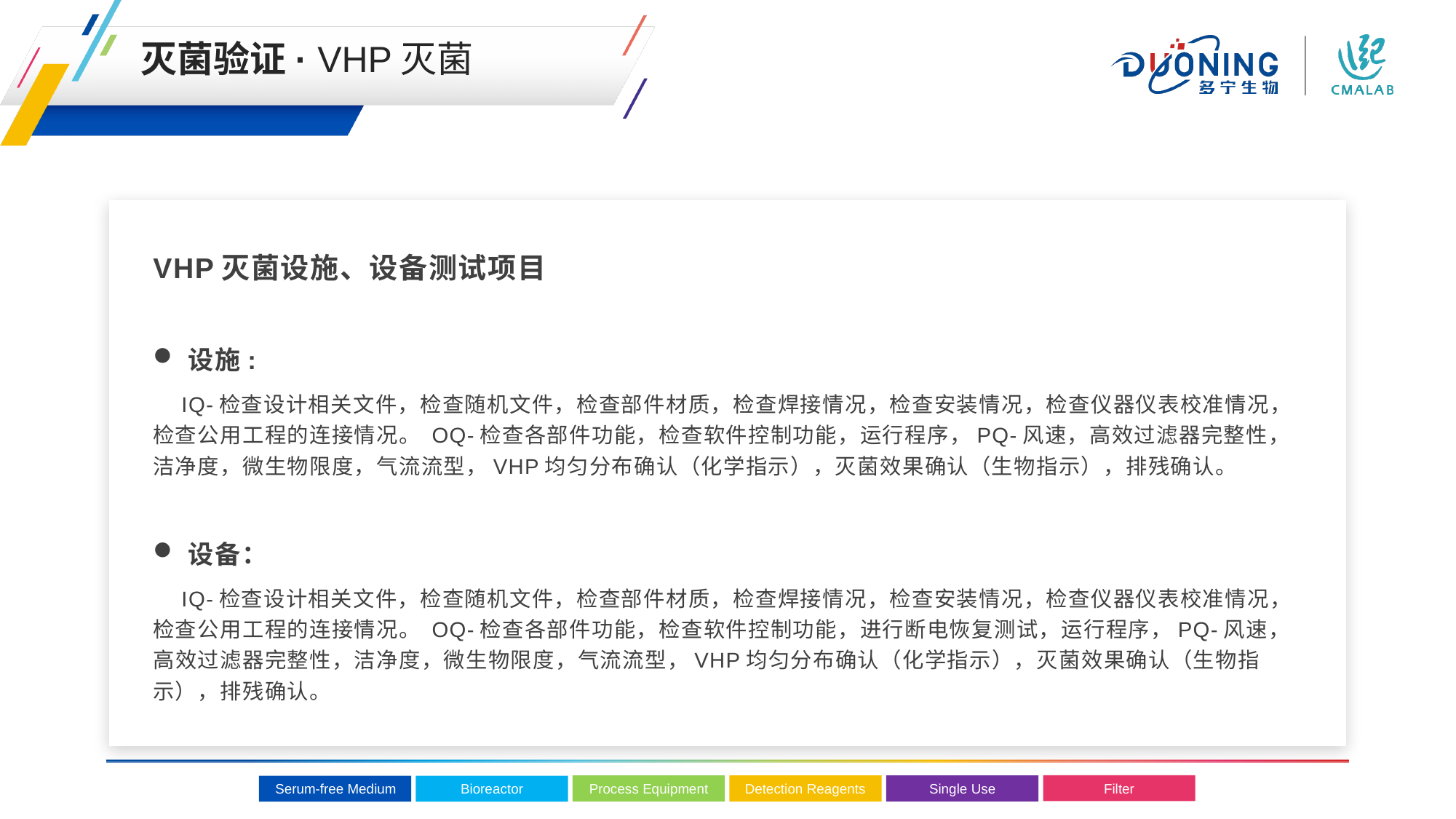

灭菌验证· VHP灭菌

VHP灭菌设施、设备测试项目

设施:
    IQ-检查设计相关文件，检查随机文件，检查部件材质，检查焊接情况，检查安装情况，检查仪器仪表校准情况，检查公用工程的连接情况。 OQ-检查各部件功能，检查软件控制功能，运行程序，PQ-风速，高效过滤器完整性，洁净度，微生物限度，气流流型，VHP均匀分布确认（化学指示），灭菌效果确认（生物指示），排残确认。

设备：
    IQ-检查设计相关文件，检查随机文件，检查部件材质，检查焊接情况，检查安装情况，检查仪器仪表校准情况，检查公用工程的连接情况。 OQ-检查各部件功能，检查软件控制功能，进行断电恢复测试，运行程序，PQ-风速，高效过滤器完整性，洁净度，微生物限度，气流流型，VHP均匀分布确认（化学指示），灭菌效果确认（生物指示），排残确认。